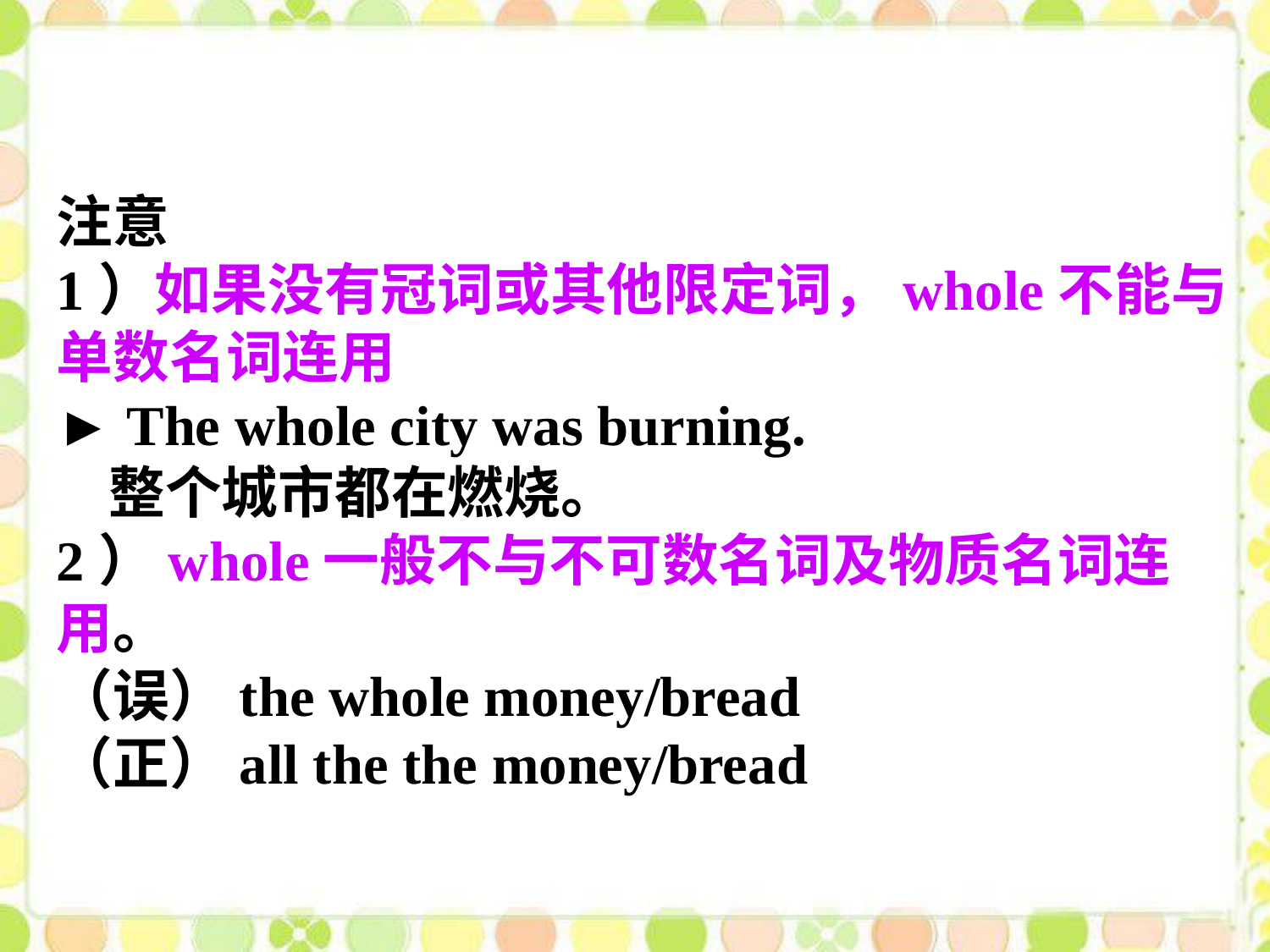

注意
1）如果没有冠词或其他限定词，whole不能与单数名词连用
► The whole city was burning.
   整个城市都在燃烧。
2）whole一般不与不可数名词及物质名词连用。
（误）the whole money/bread
（正）all the the money/bread